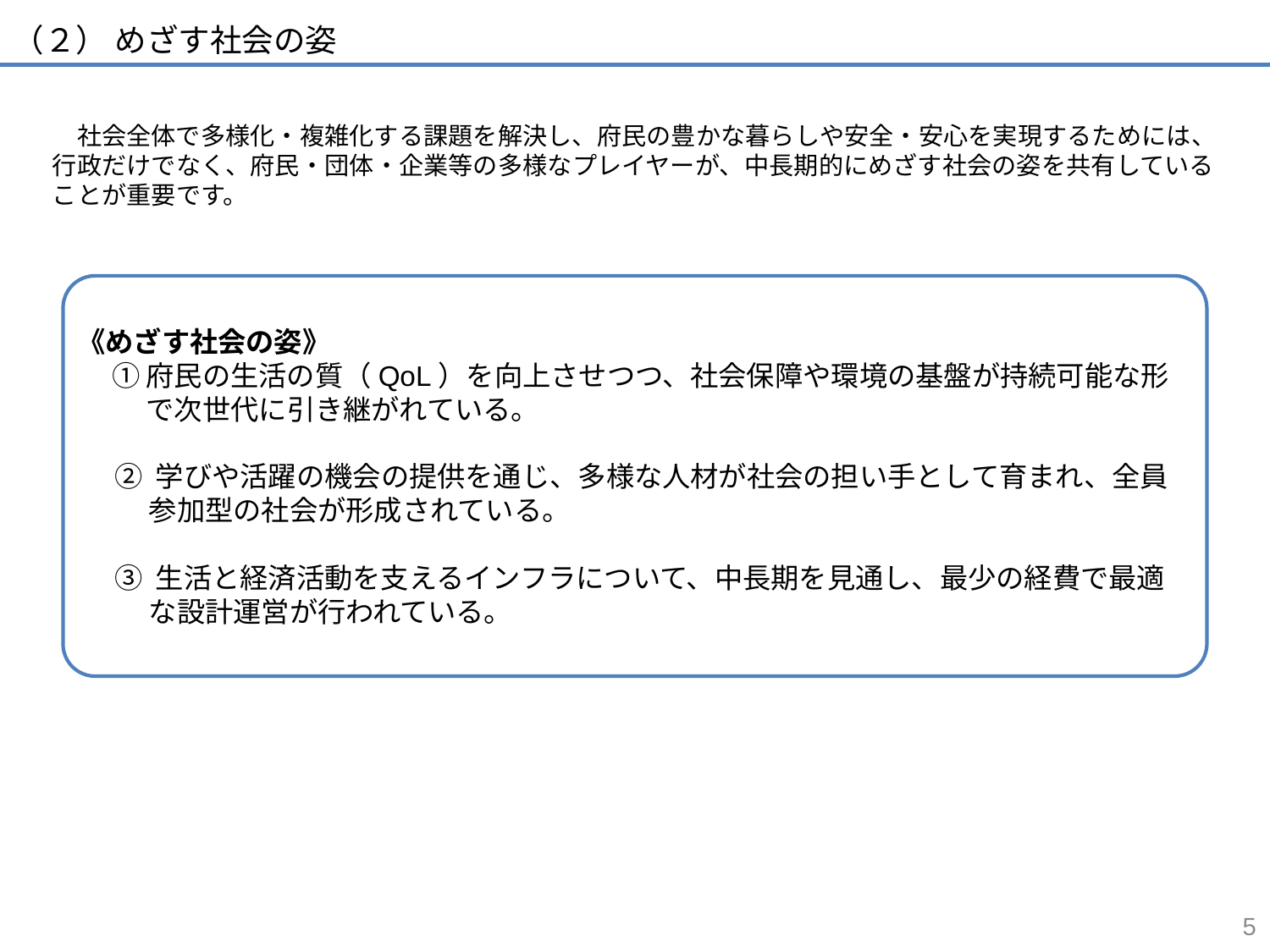

（２） めざす社会の姿

　　社会全体で多様化・複雑化する課題を解決し、府民の豊かな暮らしや安全・安心を実現するためには、行政だけでなく、府民・団体・企業等の多様なプレイヤーが、中長期的にめざす社会の姿を共有していることが重要です。
《めざす社会の姿》
　 ① 府民の生活の質（QoL）を向上させつつ、社会保障や環境の基盤が持続可能な形
　　  で次世代に引き継がれている。

② 学びや活躍の機会の提供を通じ、多様な人材が社会の担い手として育まれ、全員
　 参加型の社会が形成されている。

③ 生活と経済活動を支えるインフラについて、中長期を見通し、最少の経費で最適
　 な設計運営が行われている。
5